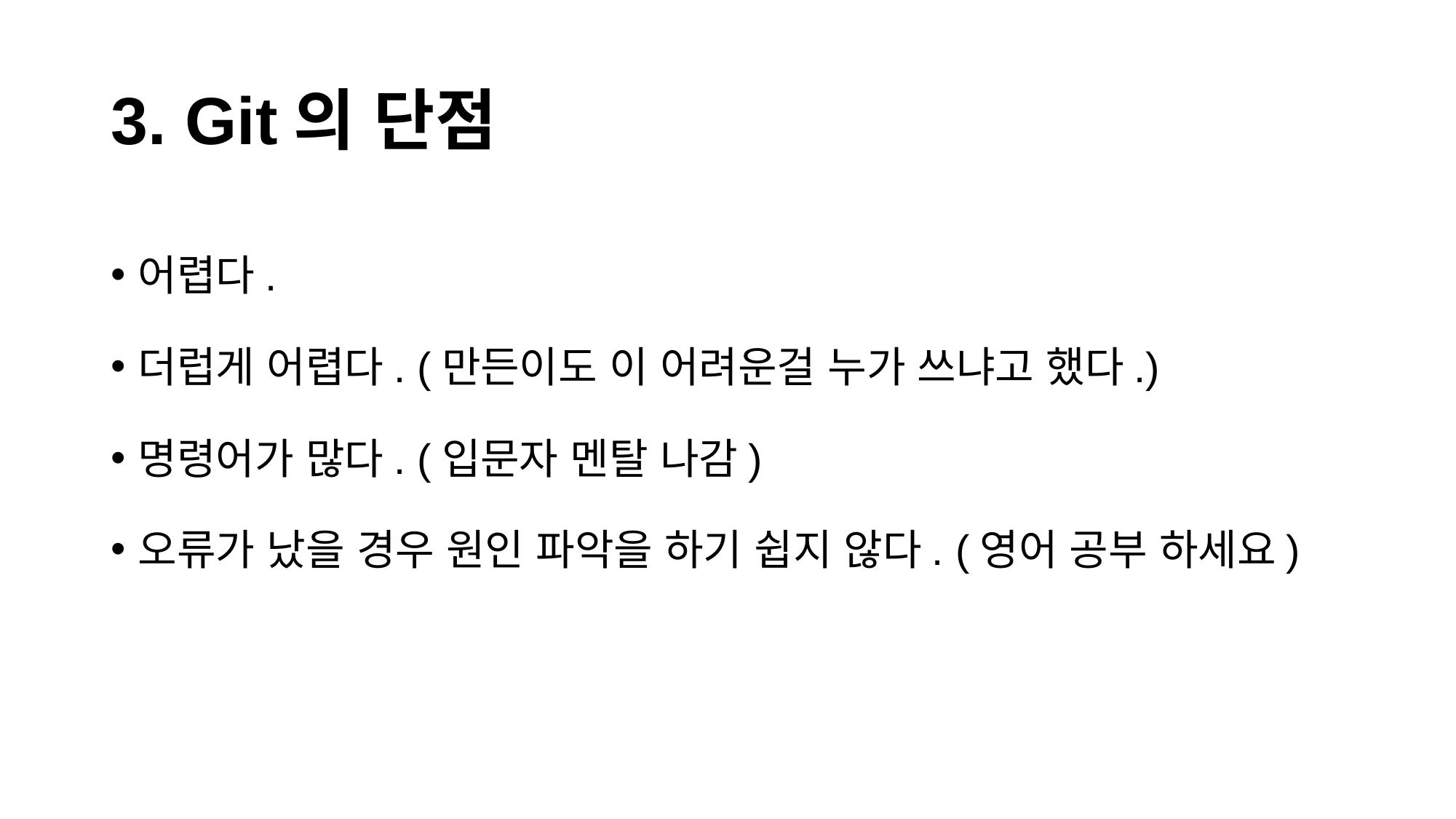

# 3. Git의 단점
어렵다.
더럽게 어렵다. (만든이도 이 어려운걸 누가 쓰냐고 했다.)
명령어가 많다. (입문자 멘탈 나감)
오류가 났을 경우 원인 파악을 하기 쉽지 않다. (영어 공부 하세요)